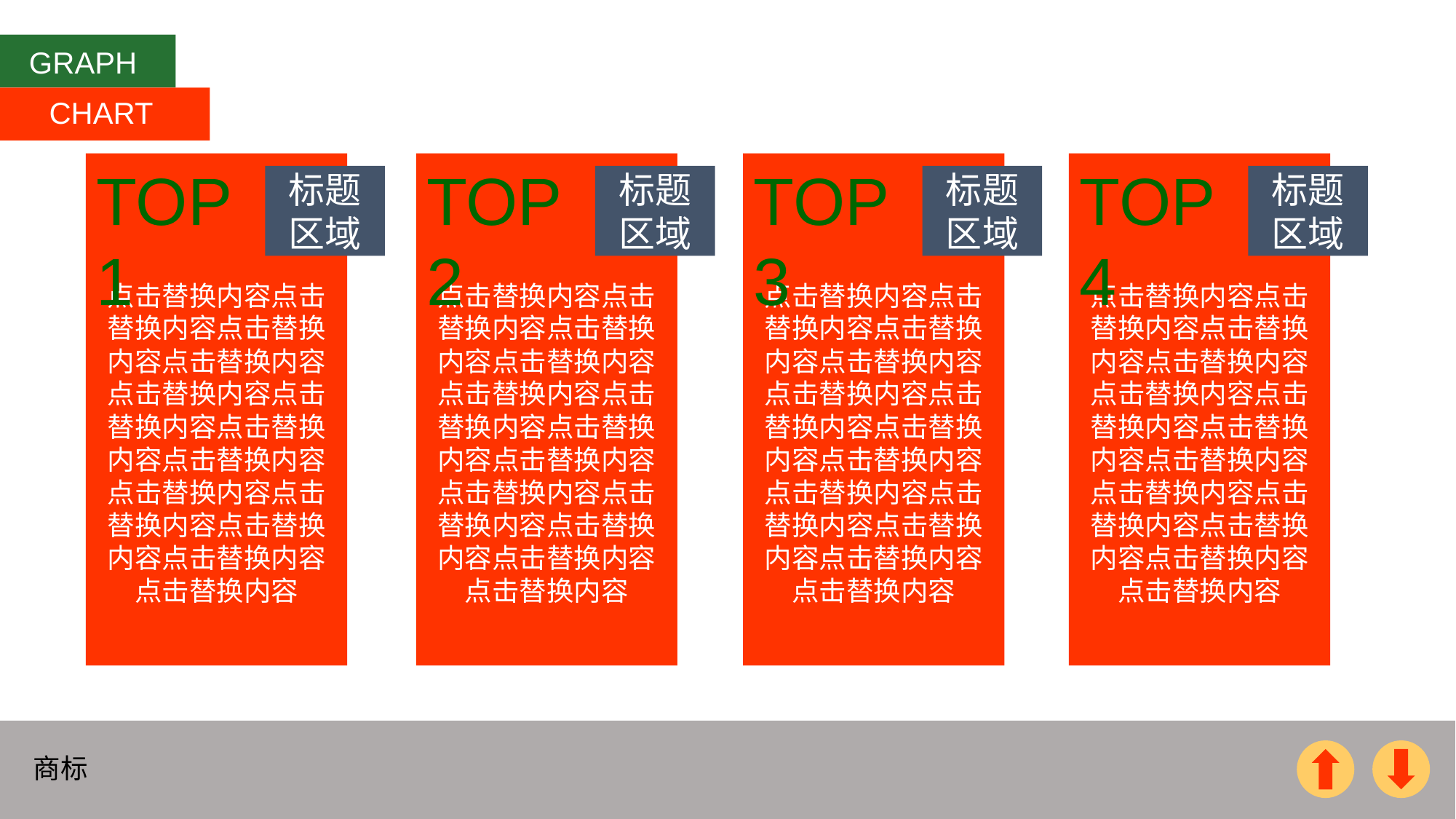

GRAPH
CHART
TOP 1

点击替换内容点击替换内容点击替换内容点击替换内容点击替换内容点击替换内容点击替换内容点击替换内容点击替换内容点击替换内容点击替换内容点击替换内容点击替换内容

标题区域
TOP 2

点击替换内容点击替换内容点击替换内容点击替换内容点击替换内容点击替换内容点击替换内容点击替换内容点击替换内容点击替换内容点击替换内容点击替换内容点击替换内容

标题区域
TOP 3

点击替换内容点击替换内容点击替换内容点击替换内容点击替换内容点击替换内容点击替换内容点击替换内容点击替换内容点击替换内容点击替换内容点击替换内容点击替换内容

标题区域
TOP 4

点击替换内容点击替换内容点击替换内容点击替换内容点击替换内容点击替换内容点击替换内容点击替换内容点击替换内容点击替换内容点击替换内容点击替换内容点击替换内容

标题区域